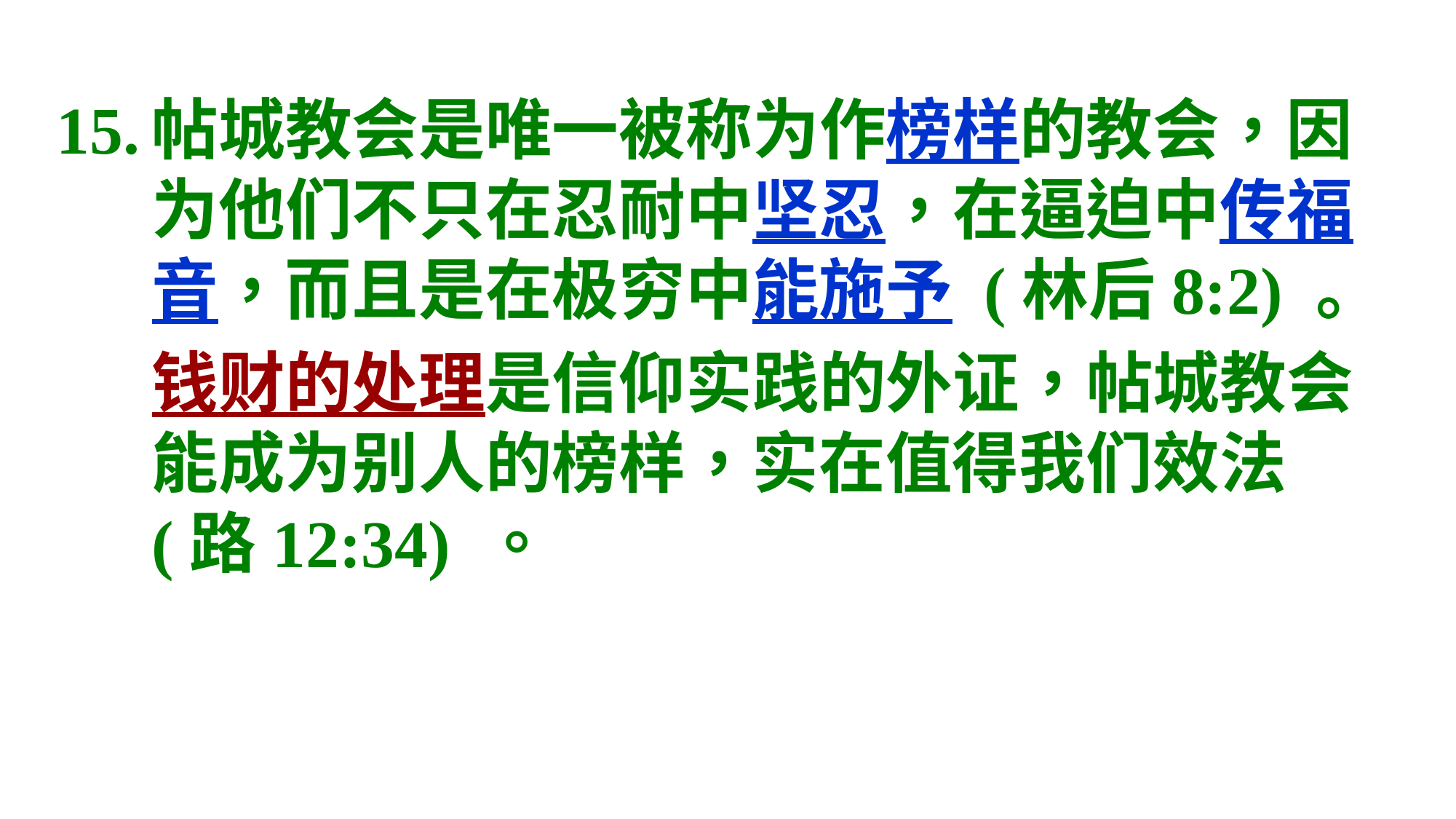

15.	帖城教会是唯一被称为作榜样的教会，因为他们不只在忍耐中坚忍，在逼迫中传福音，而且是在极穷中能施予 (林后8:2) 。
钱财的处理是信仰实践的外证，帖城教会能成为别人的榜样，实在值得我们效法 (路12:34) 。